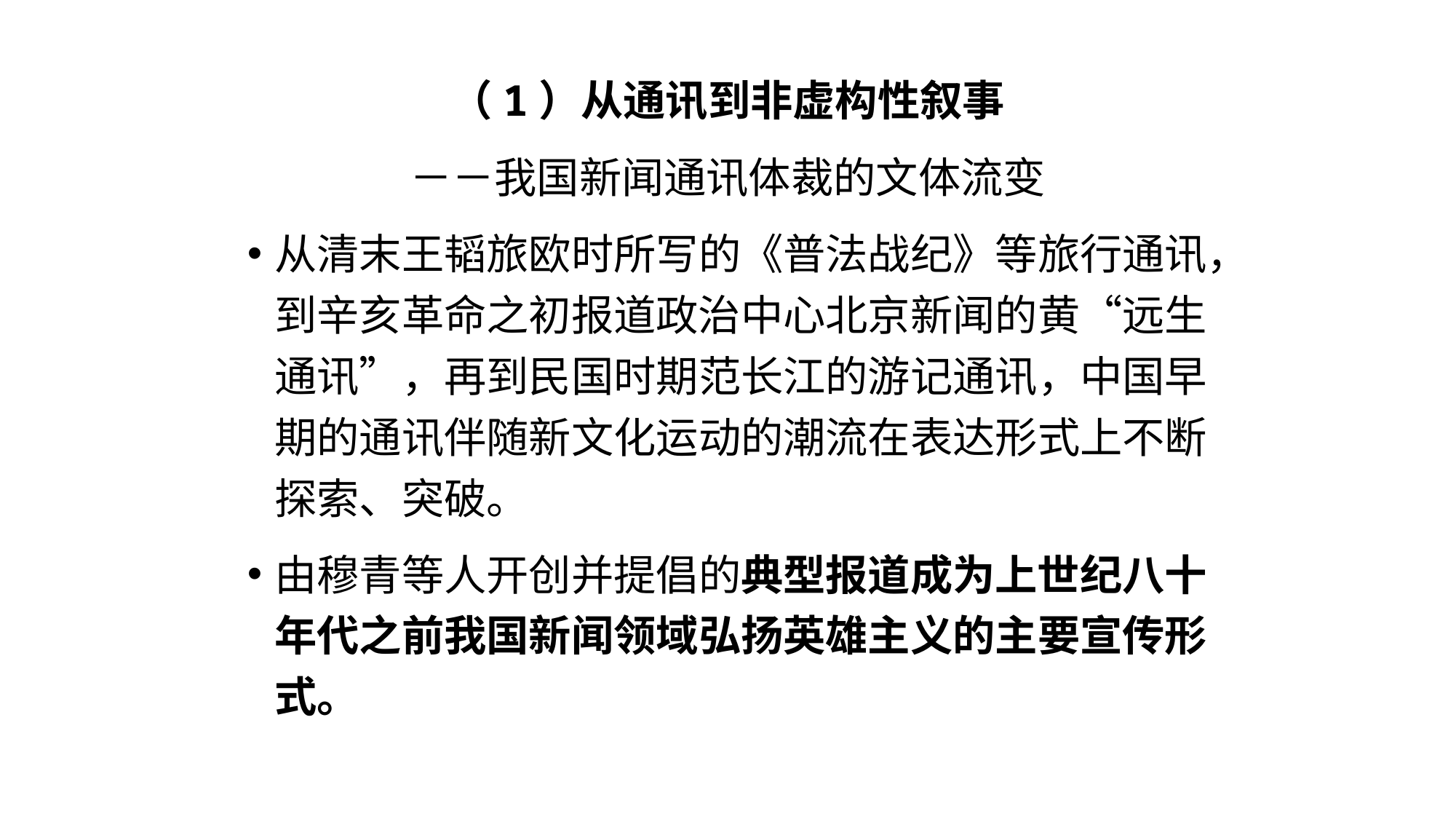

（1）从通讯到非虚构性叙事
－－我国新闻通讯体裁的文体流变
从清末王韬旅欧时所写的《普法战纪》等旅行通讯，到辛亥革命之初报道政治中心北京新闻的黄“远生通讯”，再到民国时期范长江的游记通讯，中国早期的通讯伴随新文化运动的潮流在表达形式上不断探索、突破。
由穆青等人开创并提倡的典型报道成为上世纪八十年代之前我国新闻领域弘扬英雄主义的主要宣传形式。